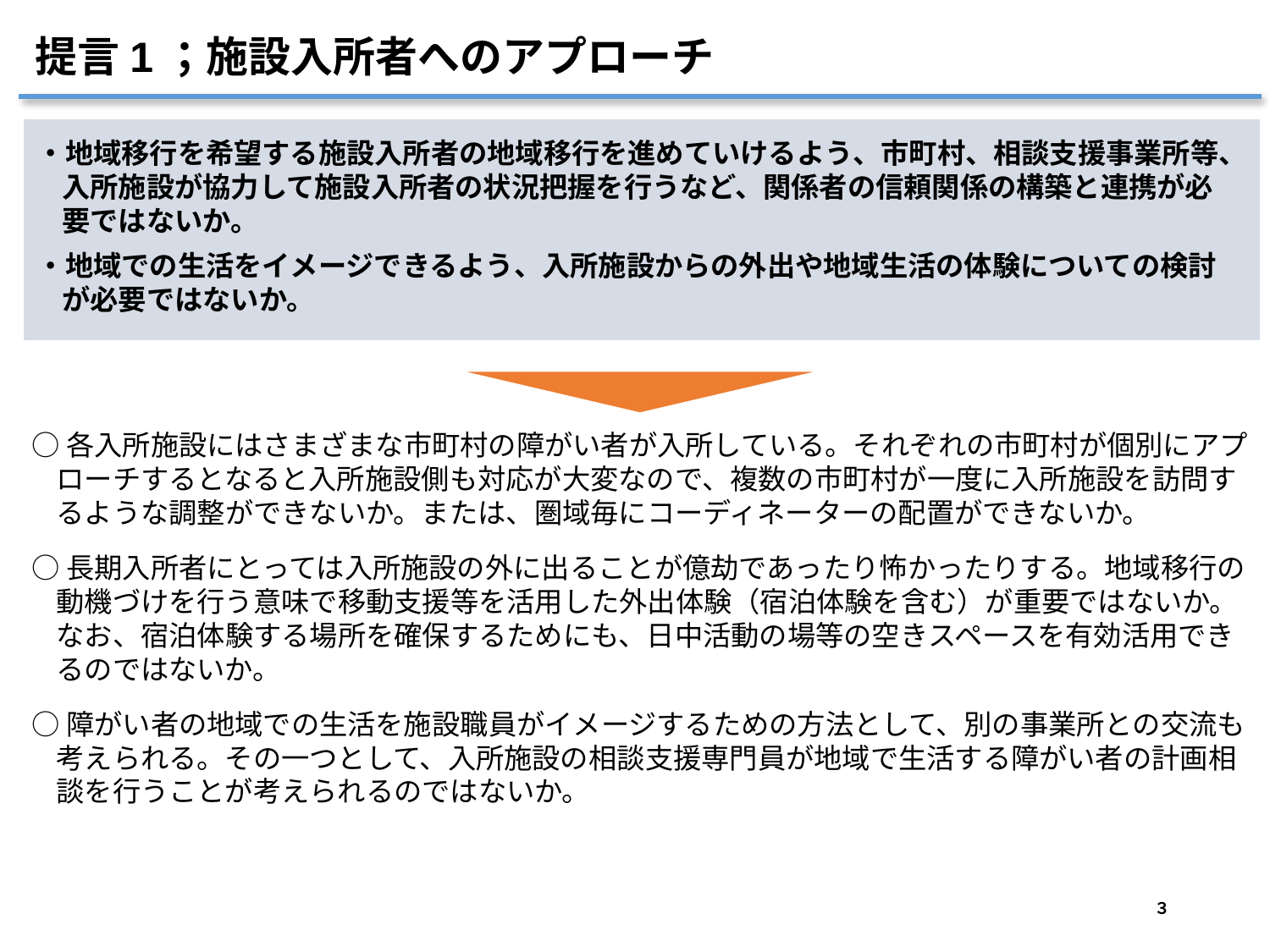

提言1；施設入所者へのアプローチ

・地域移行を希望する施設入所者の地域移行を進めていけるよう、市町村、相談支援事業所等、入所施設が協力して施設入所者の状況把握を行うなど、関係者の信頼関係の構築と連携が必要ではないか。
・地域での生活をイメージできるよう、入所施設からの外出や地域生活の体験についての検討が必要ではないか。

○各入所施設にはさまざまな市町村の障がい者が入所している。それぞれの市町村が個別にアプローチするとなると入所施設側も対応が大変なので、複数の市町村が一度に入所施設を訪問するような調整ができないか。または、圏域毎にコーディネーターの配置ができないか。
○長期入所者にとっては入所施設の外に出ることが億劫であったり怖かったりする。地域移行の動機づけを行う意味で移動支援等を活用した外出体験（宿泊体験を含む）が重要ではないか。なお、宿泊体験する場所を確保するためにも、日中活動の場等の空きスペースを有効活用できるのではないか。
○障がい者の地域での生活を施設職員がイメージするための方法として、別の事業所との交流も考えられる。その一つとして、入所施設の相談支援専門員が地域で生活する障がい者の計画相談を行うことが考えられるのではないか。
３